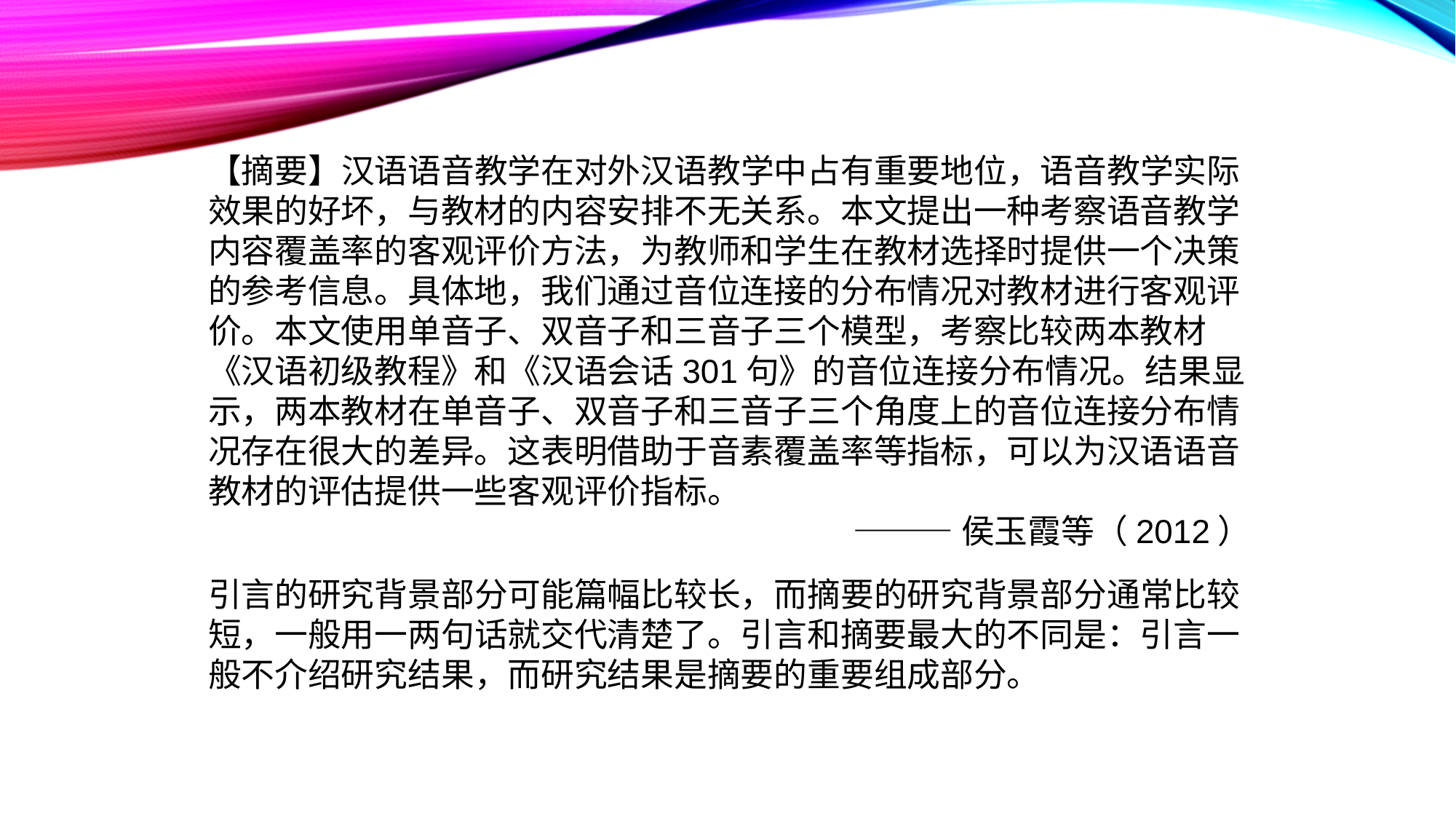

【摘要】汉语语音教学在对外汉语教学中占有重要地位，语音教学实际效果的好坏，与教材的内容安排不无关系。本文提出一种考察语音教学内容覆盖率的客观评价方法，为教师和学生在教材选择时提供一个决策的参考信息。具体地，我们通过音位连接的分布情况对教材进行客观评价。本文使用单音子、双音子和三音子三个模型，考察比较两本教材《汉语初级教程》和《汉语会话301句》的音位连接分布情况。结果显示，两本教材在单音子、双音子和三音子三个角度上的音位连接分布情况存在很大的差异。这表明借助于音素覆盖率等指标，可以为汉语语音教材的评估提供一些客观评价指标。
———侯玉霞等（2012）
引言的研究背景部分可能篇幅比较长，而摘要的研究背景部分通常比较短，一般用一两句话就交代清楚了。引言和摘要最大的不同是：引言一般不介绍研究结果，而研究结果是摘要的重要组成部分。